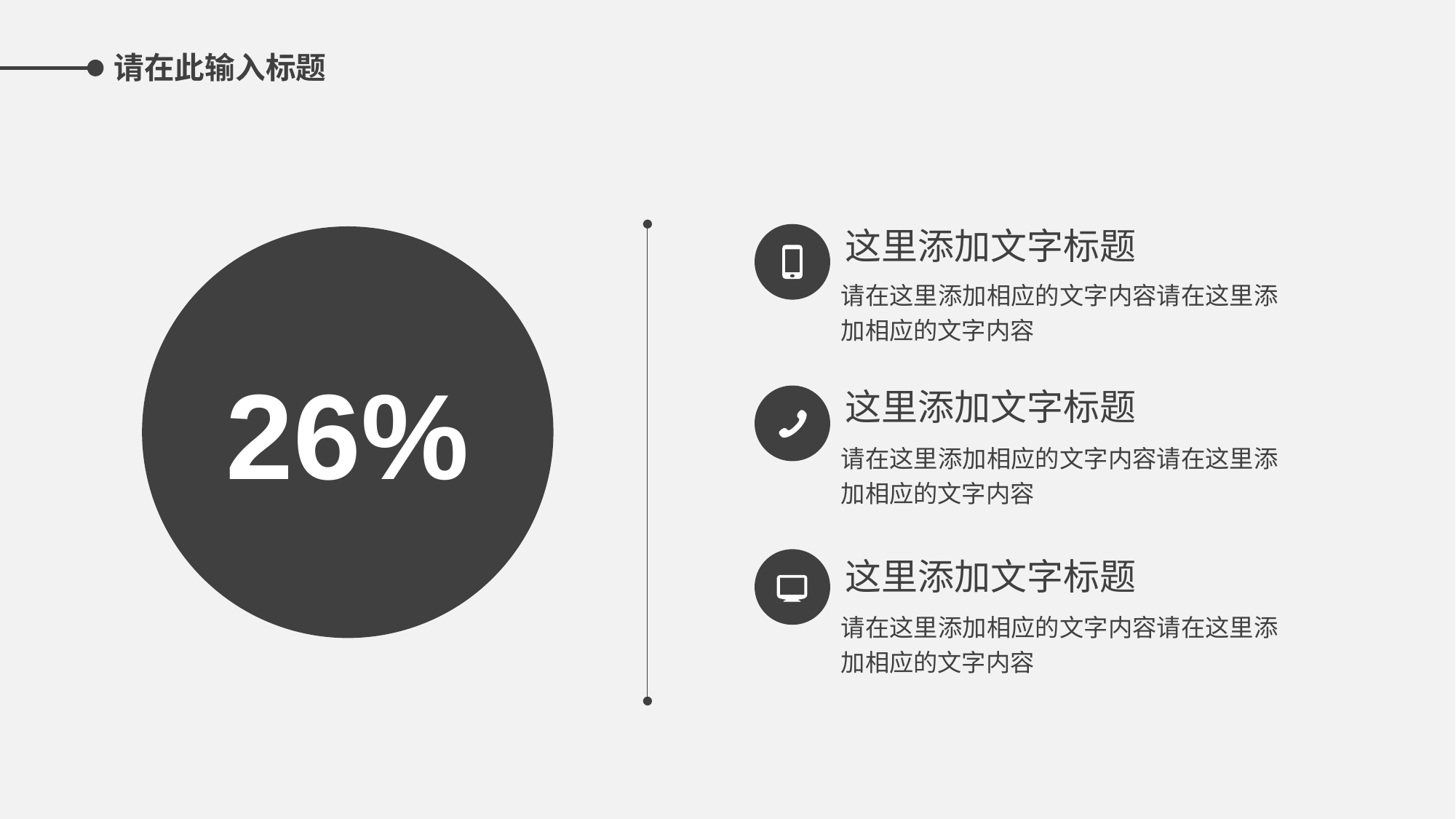

这里添加文字标题

请在这里添加相应的文字内容请在这里添加相应的文字内容
26%
这里添加文字标题

请在这里添加相应的文字内容请在这里添加相应的文字内容
这里添加文字标题

请在这里添加相应的文字内容请在这里添加相应的文字内容